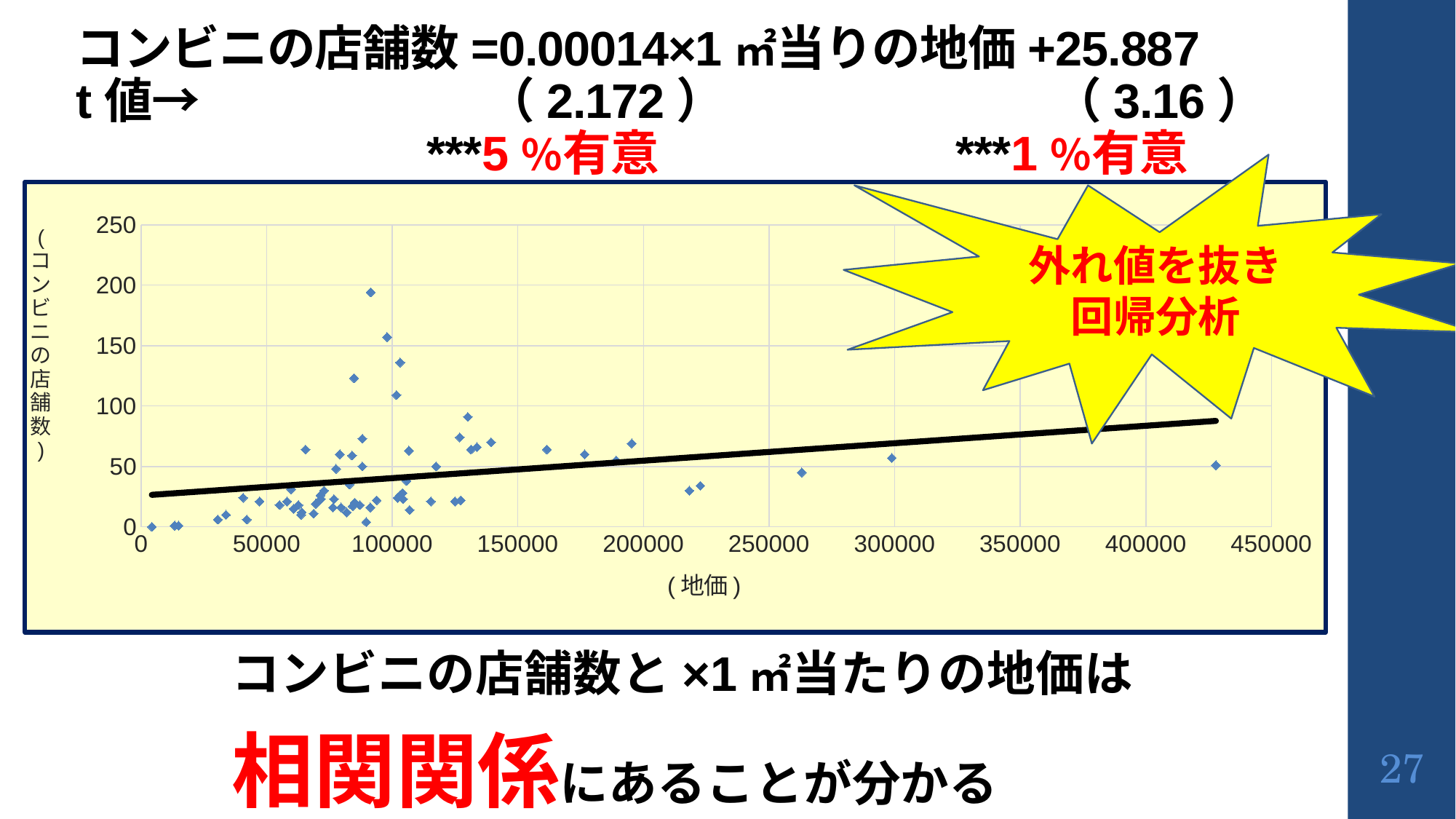

コンビニの店舗数=0.00014×1㎡当りの地価+25.887
t値→　　　　　　（2.172）	　　       　 　　（3.16）
		　       ***5％有意		          ***1％有意
外れ値を抜き
回帰分析

### Chart

| Category |  |
|---|---|
コンビニの店舗数と×1㎡当たりの地価は
相関関係にあることが分かる

27